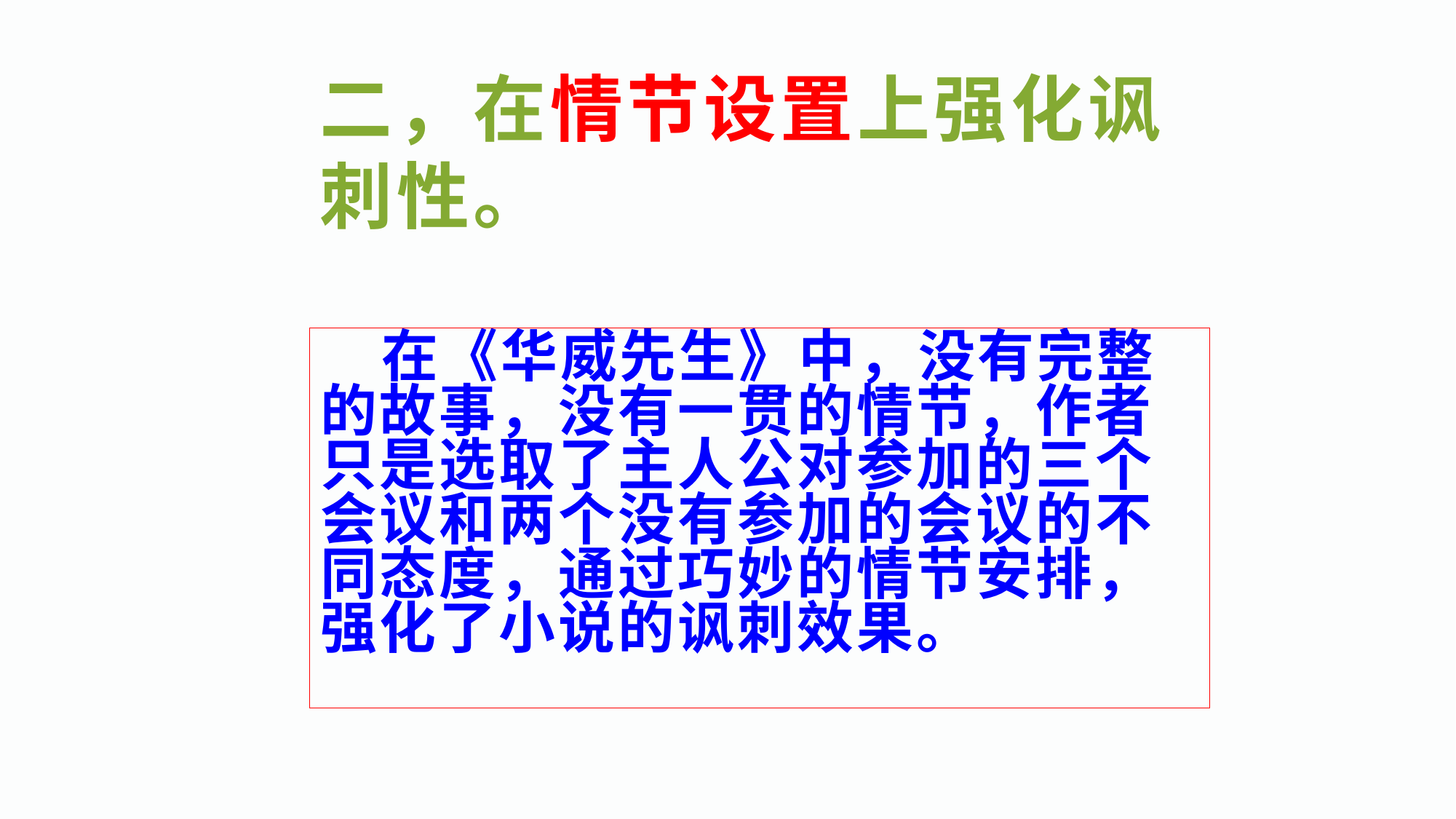

二，在情节设置上强化讽刺性。
   在《华威先生》中，没有完整的故事，没有一贯的情节，作者只是选取了主人公对参加的三个会议和两个没有参加的会议的不同态度，通过巧妙的情节安排，强化了小说的讽刺效果。